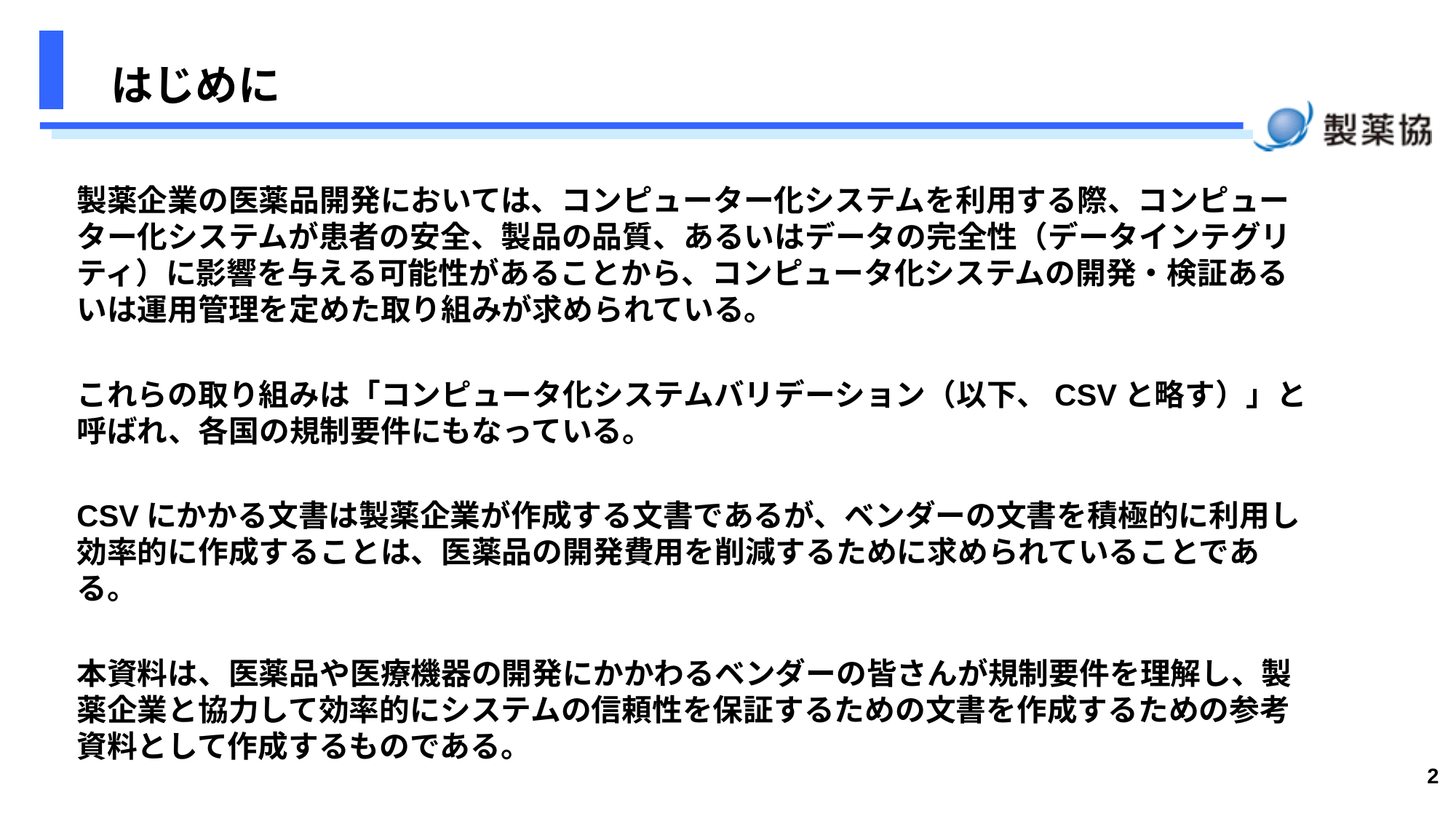

# はじめに
製薬企業の医薬品開発においては、コンピューター化システムを利用する際、コンピューター化システムが患者の安全、製品の品質、あるいはデータの完全性（データインテグリティ）に影響を与える可能性があることから、コンピュータ化システムの開発・検証あるいは運用管理を定めた取り組みが求められている。

これらの取り組みは「コンピュータ化システムバリデーション（以下、CSVと略す）」と呼ばれ、各国の規制要件にもなっている。

CSVにかかる文書は製薬企業が作成する文書であるが、ベンダーの文書を積極的に利用し効率的に作成することは、医薬品の開発費用を削減するために求められていることである。

本資料は、医薬品や医療機器の開発にかかわるベンダーの皆さんが規制要件を理解し、製薬企業と協力して効率的にシステムの信頼性を保証するための文書を作成するための参考資料として作成するものである。

2